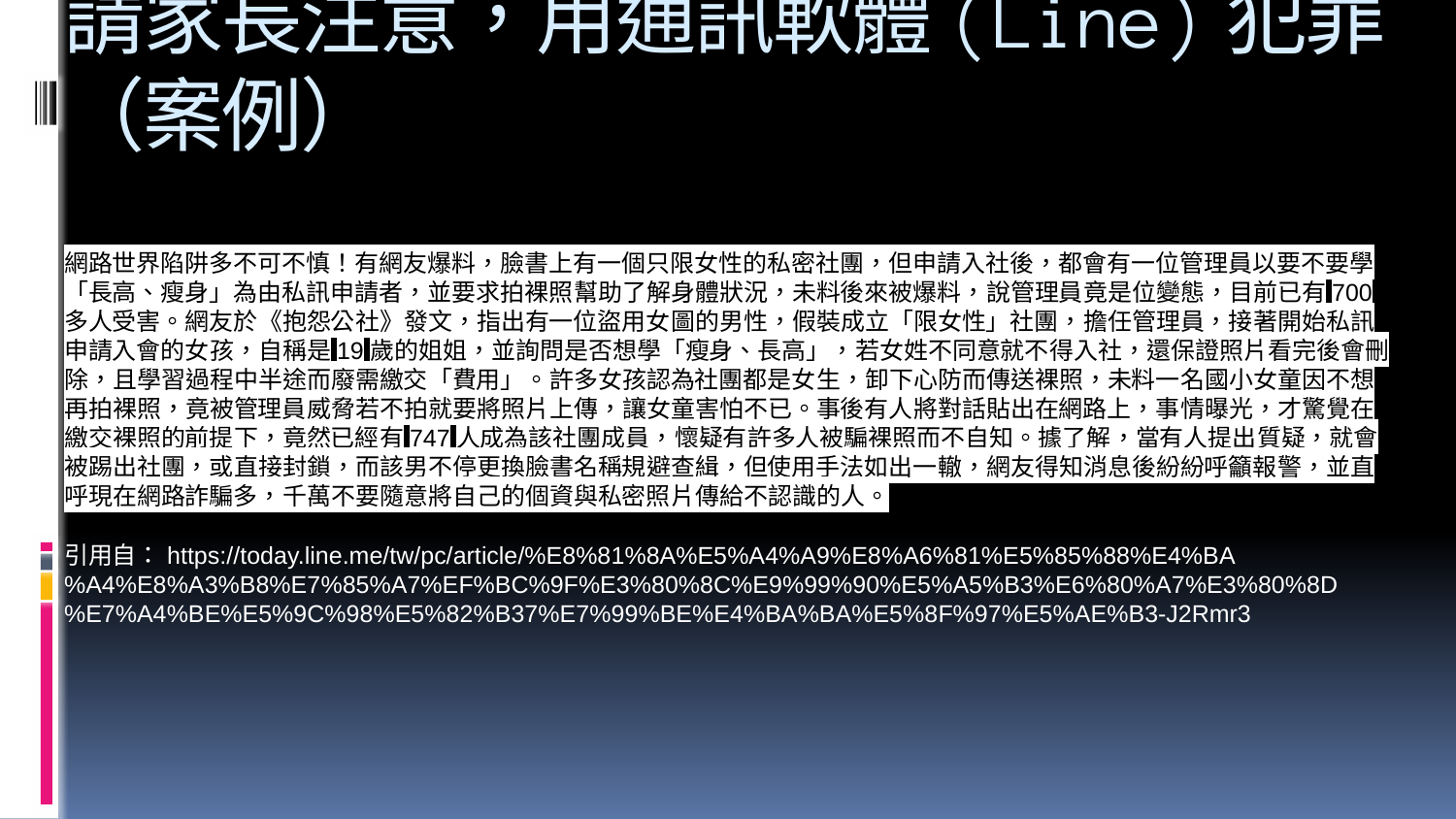

# 請家長注意，用通訊軟體(Line)犯罪（案例）
網路世界陷阱多不可不慎！有網友爆料，臉書上有一個只限女性的私密社團，但申請入社後，都會有一位管理員以要不要學「長高、瘦身」為由私訊申請者，並要求拍裸照幫助了解身體狀況，未料後來被爆料，說管理員竟是位變態，目前已有700多人受害。網友於《抱怨公社》發文，指出有一位盜用女圖的男性，假裝成立「限女性」社團，擔任管理員，接著開始私訊申請入會的女孩，自稱是19歲的姐姐，並詢問是否想學「瘦身、長高」，若女姓不同意就不得入社，還保證照片看完後會刪除，且學習過程中半途而廢需繳交「費用」。許多女孩認為社團都是女生，卸下心防而傳送裸照，未料一名國小女童因不想再拍裸照，竟被管理員威脅若不拍就要將照片上傳，讓女童害怕不已。事後有人將對話貼出在網路上，事情曝光，才驚覺在繳交裸照的前提下，竟然已經有747人成為該社團成員，懷疑有許多人被騙裸照而不自知。據了解，當有人提出質疑，就會被踢出社團，或直接封鎖，而該男不停更換臉書名稱規避查緝，但使用手法如出一轍，網友得知消息後紛紛呼籲報警，並直呼現在網路詐騙多，千萬不要隨意將自己的個資與私密照片傳給不認識的人。
引用自：https://today.line.me/tw/pc/article/%E8%81%8A%E5%A4%A9%E8%A6%81%E5%85%88%E4%BA%A4%E8%A3%B8%E7%85%A7%EF%BC%9F%E3%80%8C%E9%99%90%E5%A5%B3%E6%80%A7%E3%80%8D%E7%A4%BE%E5%9C%98%E5%82%B37%E7%99%BE%E4%BA%BA%E5%8F%97%E5%AE%B3-J2Rmr3